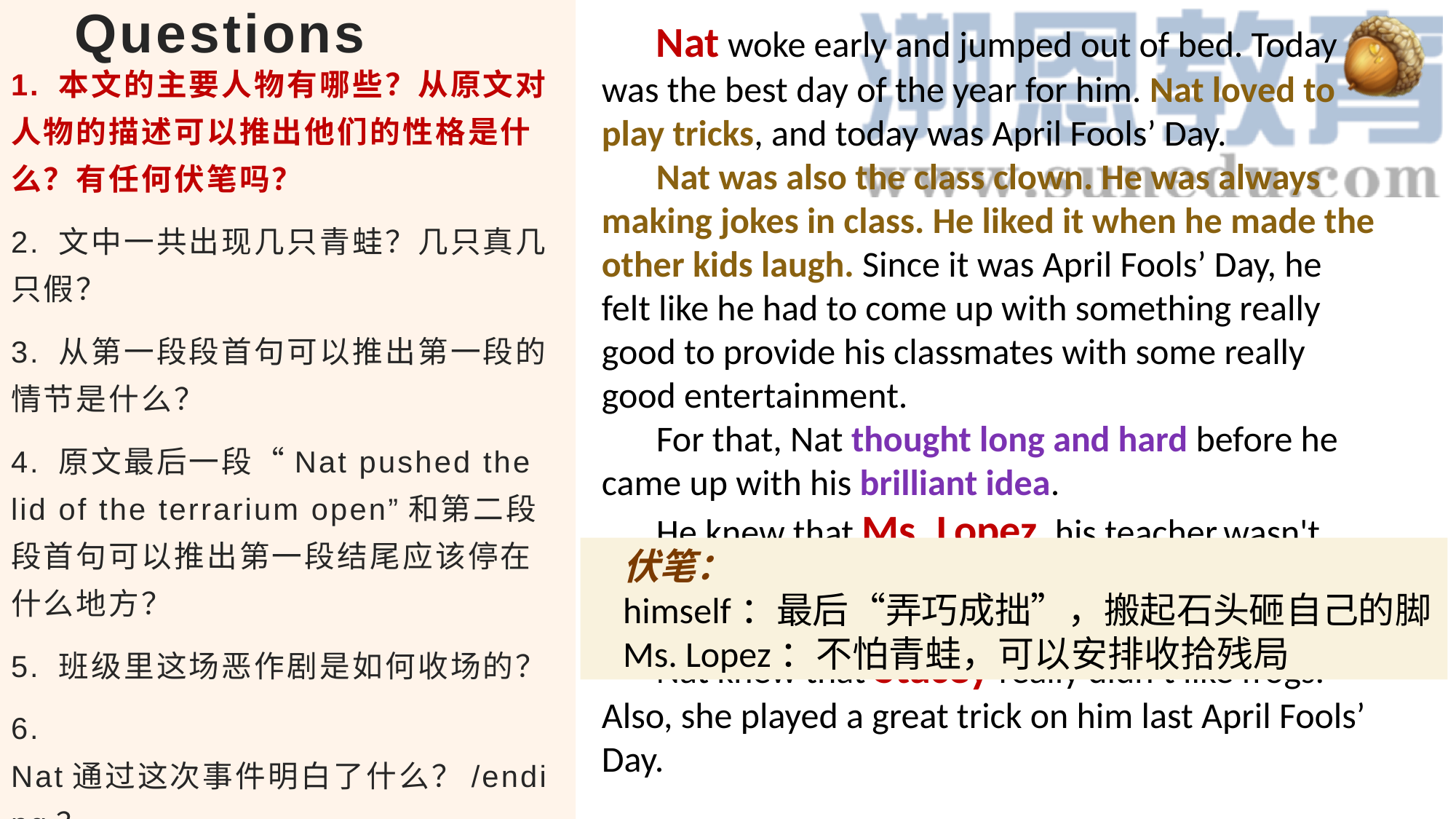

# Questions
Nat woke early and jumped out of bed. Today was the best day of the year for him. Nat loved to play tricks, and today was April Fools’ Day.
Nat was also the class clown. He was always making jokes in class. He liked it when he made the other kids laugh. Since it was April Fools’ Day, he felt like he had to come up with something really good to provide his classmates with some really good entertainment.
For that, Nat thought long and hard before he came up with his brilliant idea.
He knew that Ms. Lopez, his teacher,wasn't afraid of frogs but several of his classmates, including himself, were.
Nat knew that Stacey really didn’t like frogs. Also, she played a great trick on him last April Fools’ Day.
1. 本文的主要人物有哪些？从原文对人物的描述可以推出他们的性格是什么？有任何伏笔吗？
2. 文中一共出现几只青蛙？几只真几只假？
3. 从第一段段首句可以推出第一段的情节是什么？
4. 原文最后一段“Nat pushed the lid of the terrarium open”和第二段段首句可以推出第一段结尾应该停在什么地方？
5. 班级里这场恶作剧是如何收场的？
6. Nat通过这次事件明白了什么？/ending？
伏笔：
himself：最后“弄巧成拙”，搬起石头砸自己的脚
Ms. Lopez：不怕青蛙，可以安排收拾残局